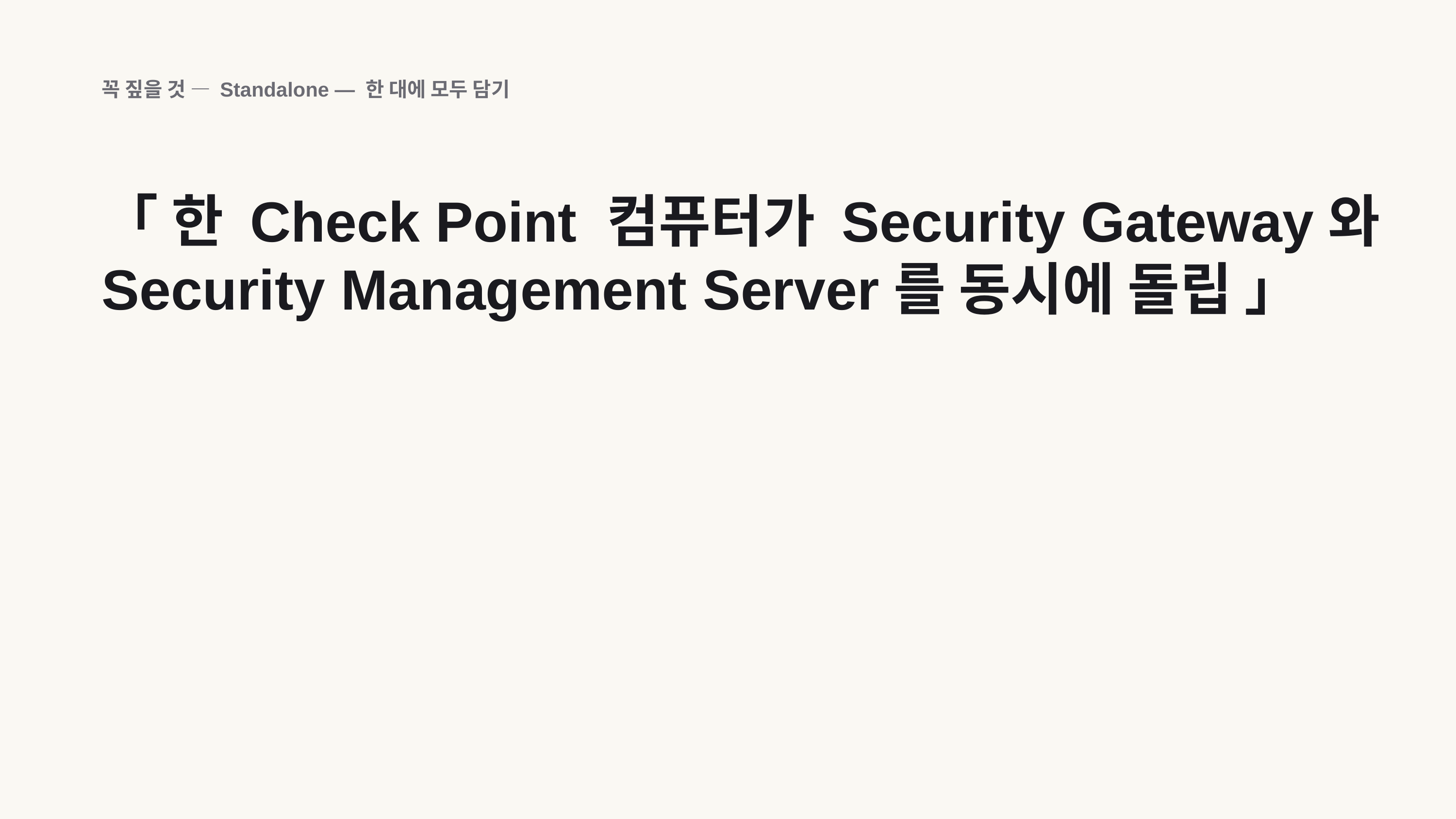

꼭 짚을 것 — Standalone — 한 대에 모두 담기
「 한 Check Point 컴퓨터가 Security Gateway와 Security Management Server를 동시에 돌립 」